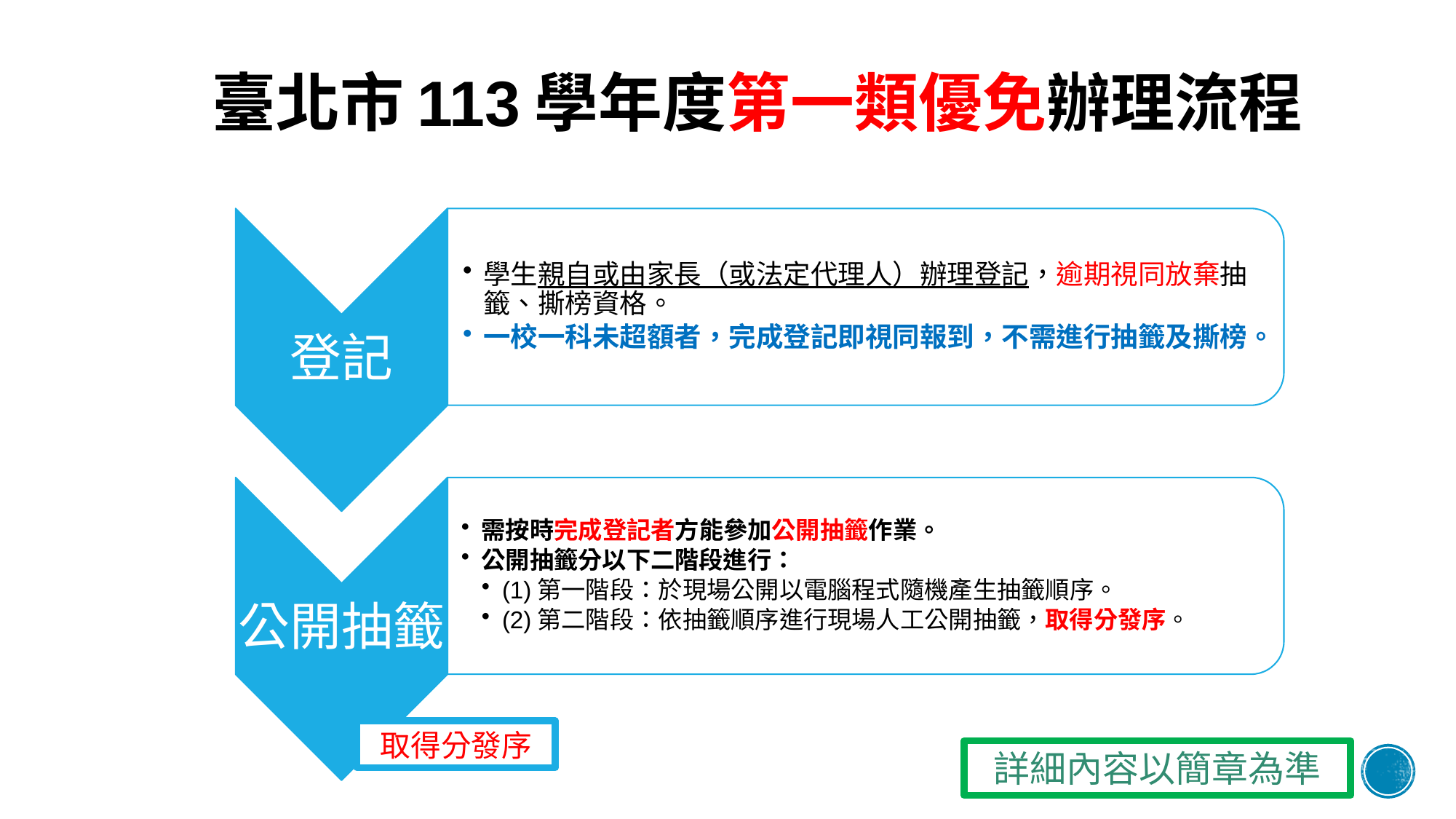

# 臺北市113學年度第一類優免辦理流程
登記
學生親自或由家長（或法定代理人）辦理登記，逾期視同放棄抽籤、撕榜資格。
一校一科未超額者，完成登記即視同報到，不需進行抽籤及撕榜。
公開抽籤
需按時完成登記者方能參加公開抽籤作業。
公開抽籤分以下二階段進行：
(1)第一階段：於現場公開以電腦程式隨機產生抽籤順序。
(2)第二階段：依抽籤順序進行現場人工公開抽籤，取得分發序。
取得分發序
詳細內容以簡章為準